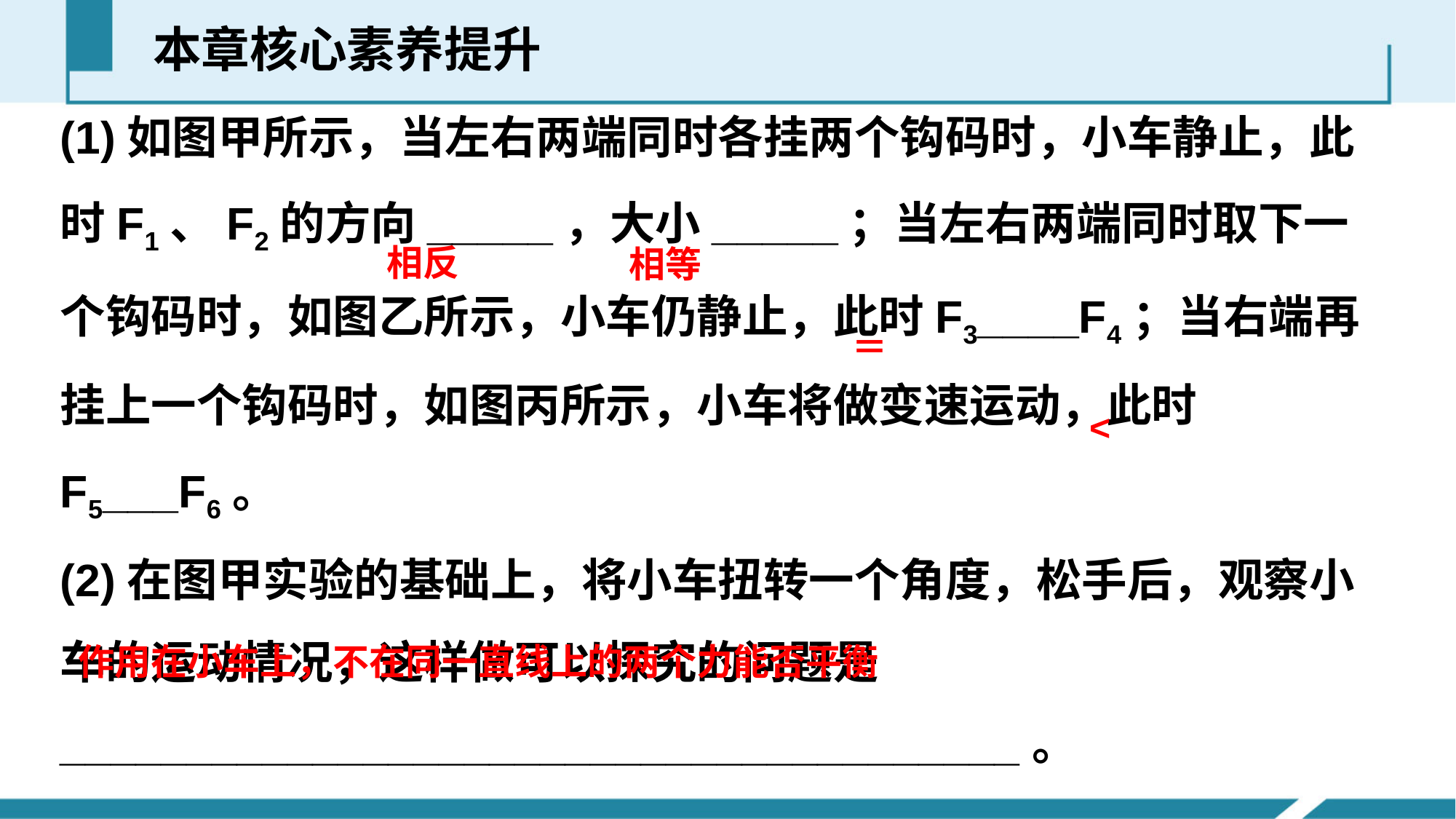

本章核心素养提升
(1)如图甲所示，当左右两端同时各挂两个钩码时，小车静止，此时F1、F2的方向_____，大小_____；当左右两端同时取下一个钩码时，如图乙所示，小车仍静止，此时F3____F4；当右端再挂上一个钩码时，如图丙所示，小车将做变速运动，此时F5___F6。
(2)在图甲实验的基础上，将小车扭转一个角度，松手后，观察小车的运动情况，这样做可以探究的问题是______________________________________。
相反
相等
＝
<
作用在小车上，不在同一直线上的两个力能否平衡